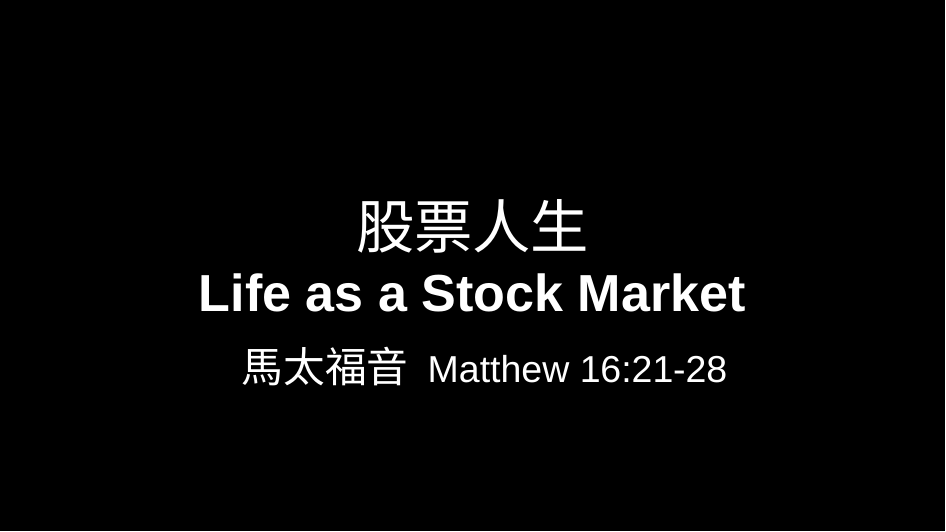

# 股票人生 Life as a Stock Market
馬太福音 Matthew 16:21-28